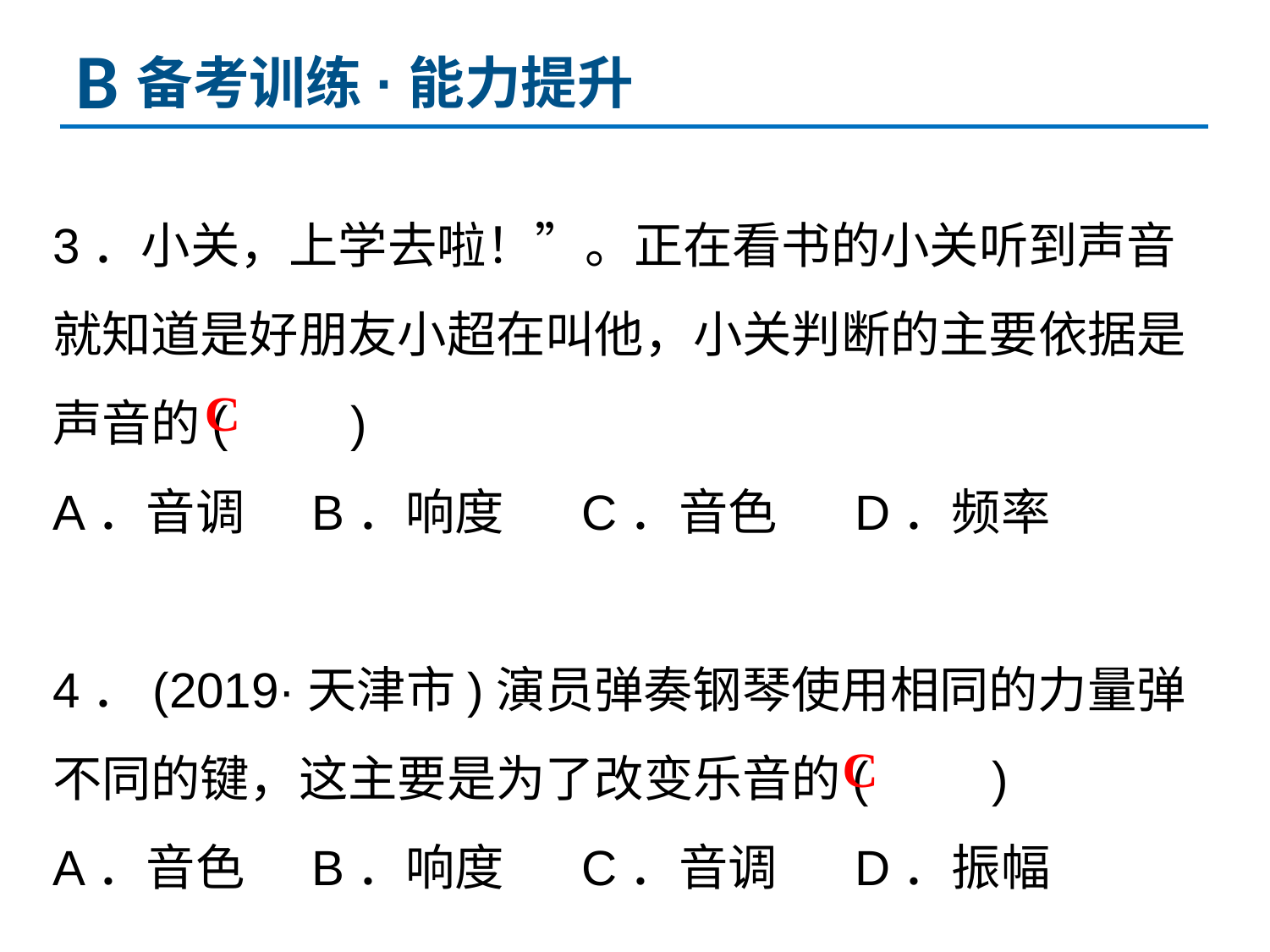

B
备考训练·能力提升
3．小关，上学去啦！”。正在看书的小关听到声音就知道是好朋友小超在叫他，小关判断的主要依据是声音的(　　)
A．音调     B．响度      C．音色      D．频率

4．(2019·天津市)演员弹奏钢琴使用相同的力量弹不同的键，这主要是为了改变乐音的(　　)
A．音色     B．响度      C．音调      D．振幅
C
C